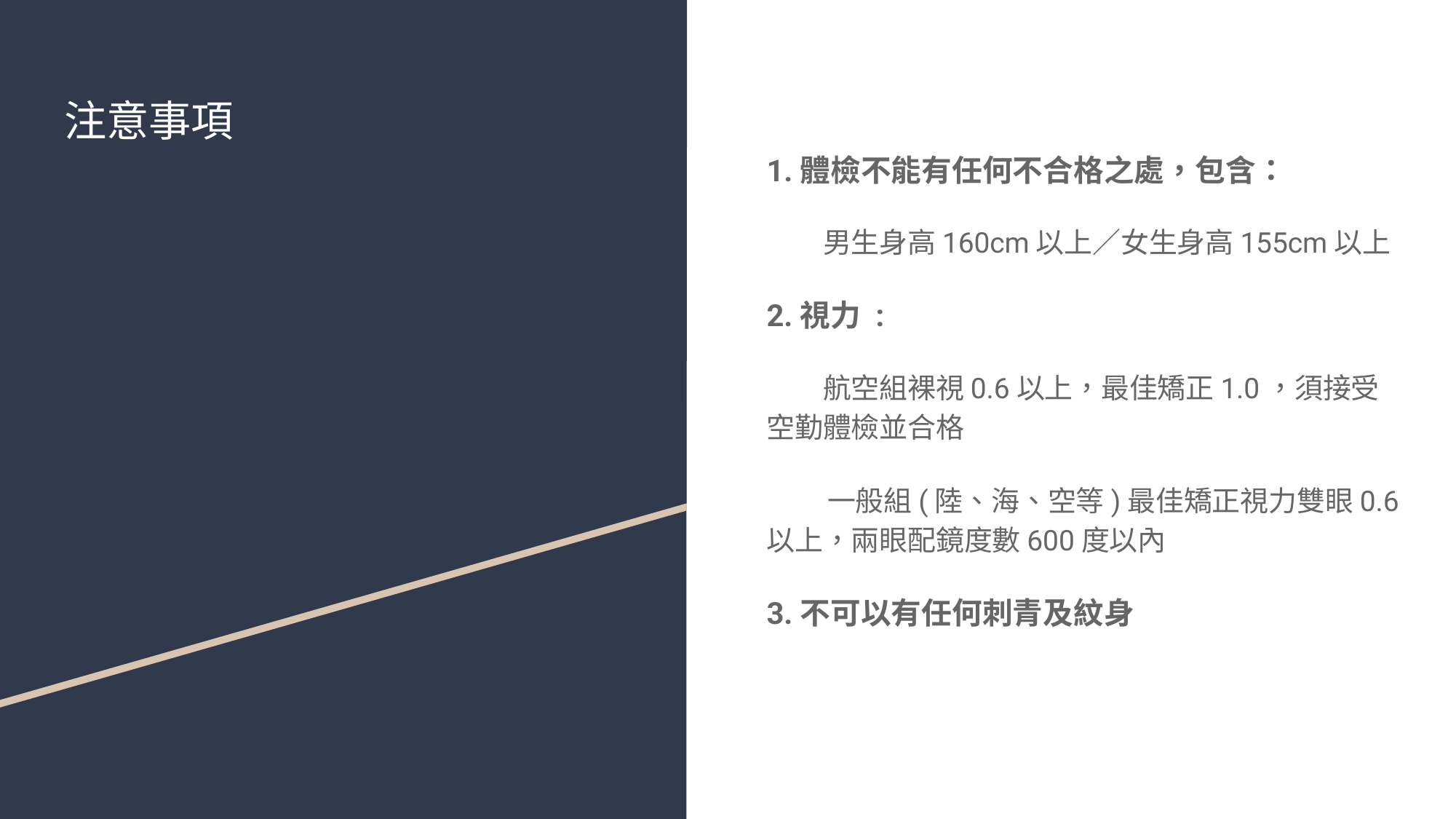

# 注意事項
1.體檢不能有任何不合格之處，包含：
　　男生身高160cm以上／女生身高155cm以上
2.視力 :
　　航空組裸視0.6以上，最佳矯正1.0，須接受空勤體檢並合格
　　一般組(陸、海、空等)最佳矯正視力雙眼0.6以上，兩眼配鏡度數600度以內
3.不可以有任何刺青及紋身